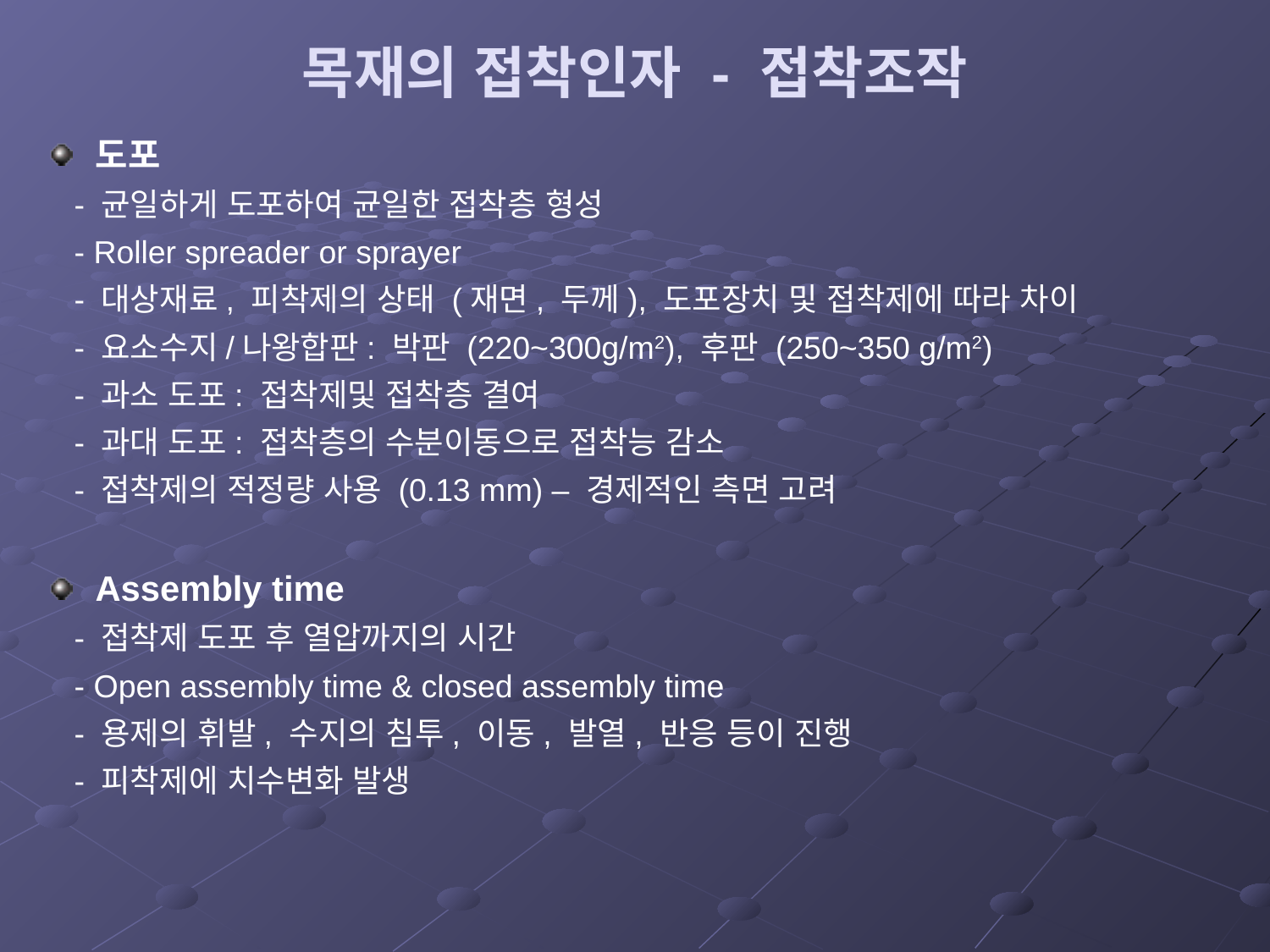

# 목재의 접착인자 - 접착조작
도포
   - 균일하게 도포하여 균일한 접착층 형성
   - Roller spreader or sprayer
   - 대상재료, 피착제의 상태 (재면, 두께), 도포장치 및 접착제에 따라 차이
   - 요소수지/나왕합판: 박판 (220~300g/m2), 후판 (250~350 g/m2)
   - 과소 도포: 접착제및 접착층 결여
   - 과대 도포: 접착층의 수분이동으로 접착능 감소
   - 접착제의 적정량 사용 (0.13 mm) – 경제적인 측면 고려

Assembly time
   - 접착제 도포 후 열압까지의 시간
   - Open assembly time & closed assembly time
   - 용제의 휘발, 수지의 침투, 이동, 발열, 반응 등이 진행
   - 피착제에 치수변화 발생